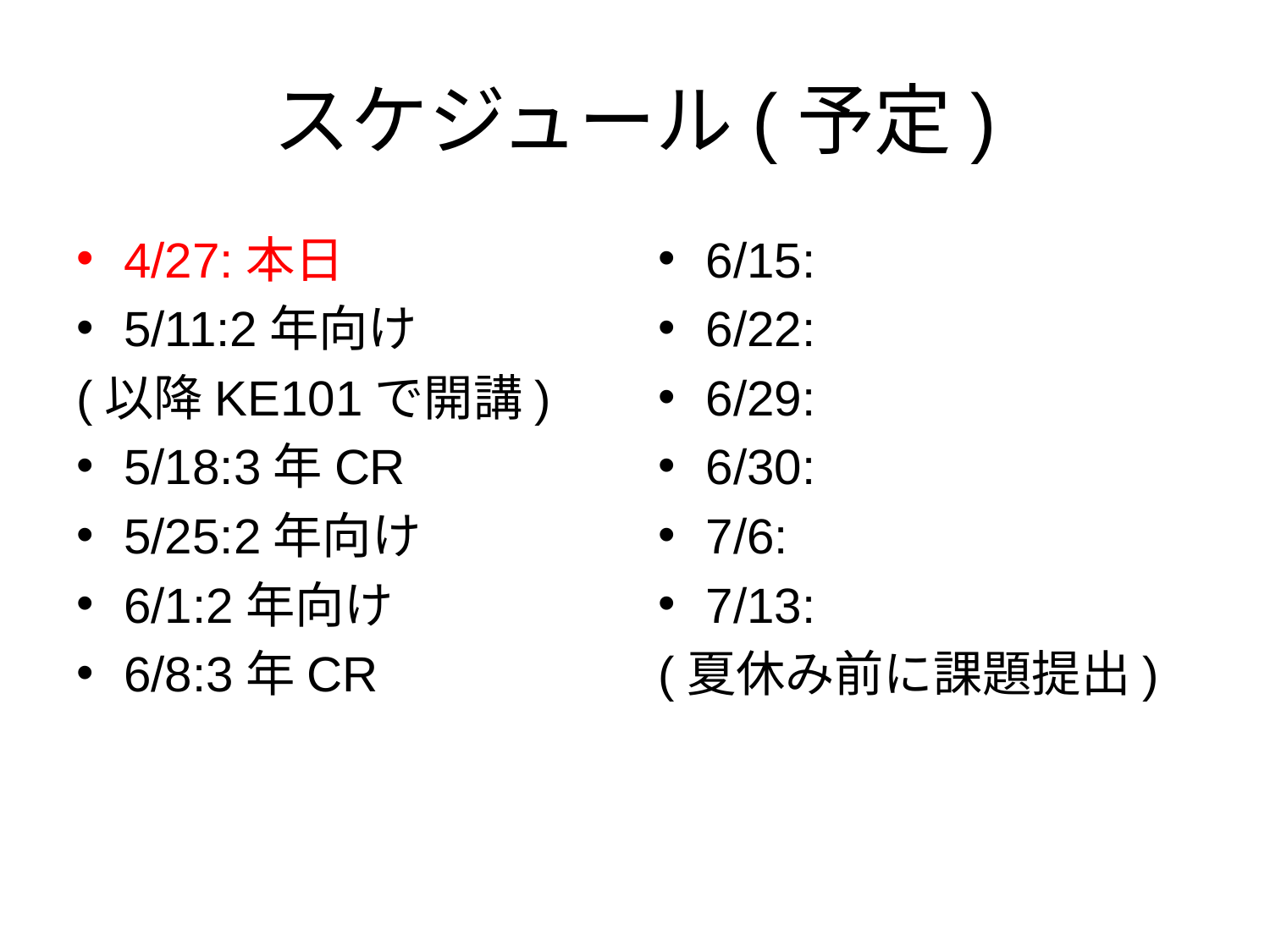

# スケジュール(予定)
4/27:本日
5/11:2年向け
(以降KE101で開講)
5/18:3年CR
5/25:2年向け
6/1:2年向け
6/8:3年CR
6/15:
6/22:
6/29:
6/30:
7/6:
7/13:
(夏休み前に課題提出)